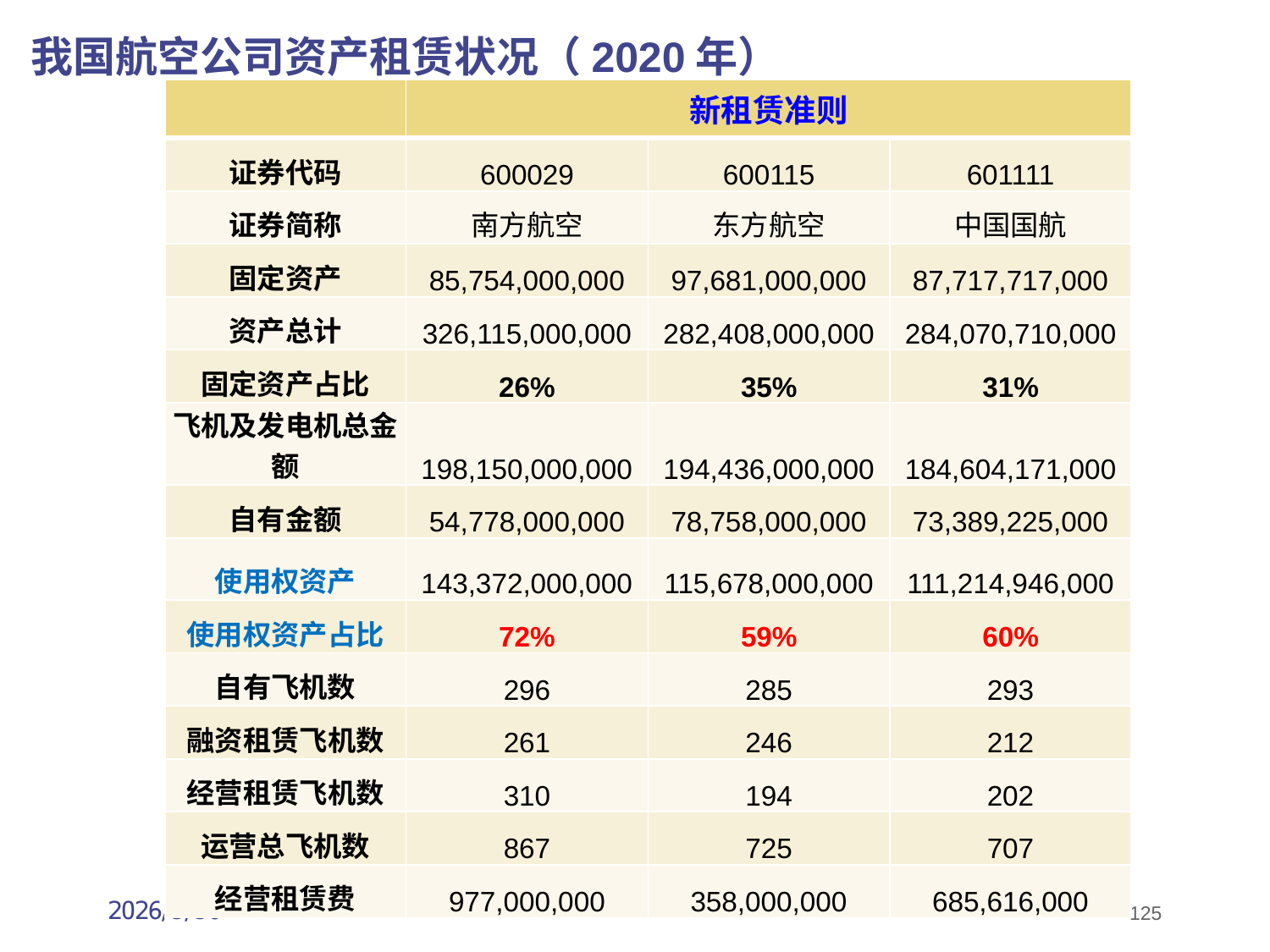

我国航空公司资产租赁状况（2020年）
|  | 新租赁准则 |  |  |
| --- | --- | --- | --- |
| 证券代码 | 600029 | 600115 | 601111 |
| 证券简称 | 南方航空 | 东方航空 | 中国国航 |
| 固定资产 | 85,754,000,000 | 97,681,000,000 | 87,717,717,000 |
| 资产总计 | 326,115,000,000 | 282,408,000,000 | 284,070,710,000 |
| 固定资产占比 | 26% | 35% | 31% |
| 飞机及发电机总金额 | 198,150,000,000 | 194,436,000,000 | 184,604,171,000 |
| 自有金额 | 54,778,000,000 | 78,758,000,000 | 73,389,225,000 |
| 使用权资产 | 143,372,000,000 | 115,678,000,000 | 111,214,946,000 |
| 使用权资产占比 | 72% | 59% | 60% |
| 自有飞机数 | 296 | 285 | 293 |
| 融资租赁飞机数 | 261 | 246 | 212 |
| 经营租赁飞机数 | 310 | 194 | 202 |
| 运营总飞机数 | 867 | 725 | 707 |
| 经营租赁费 | 977,000,000 | 358,000,000 | 685,616,000 |
2026/3/30
125